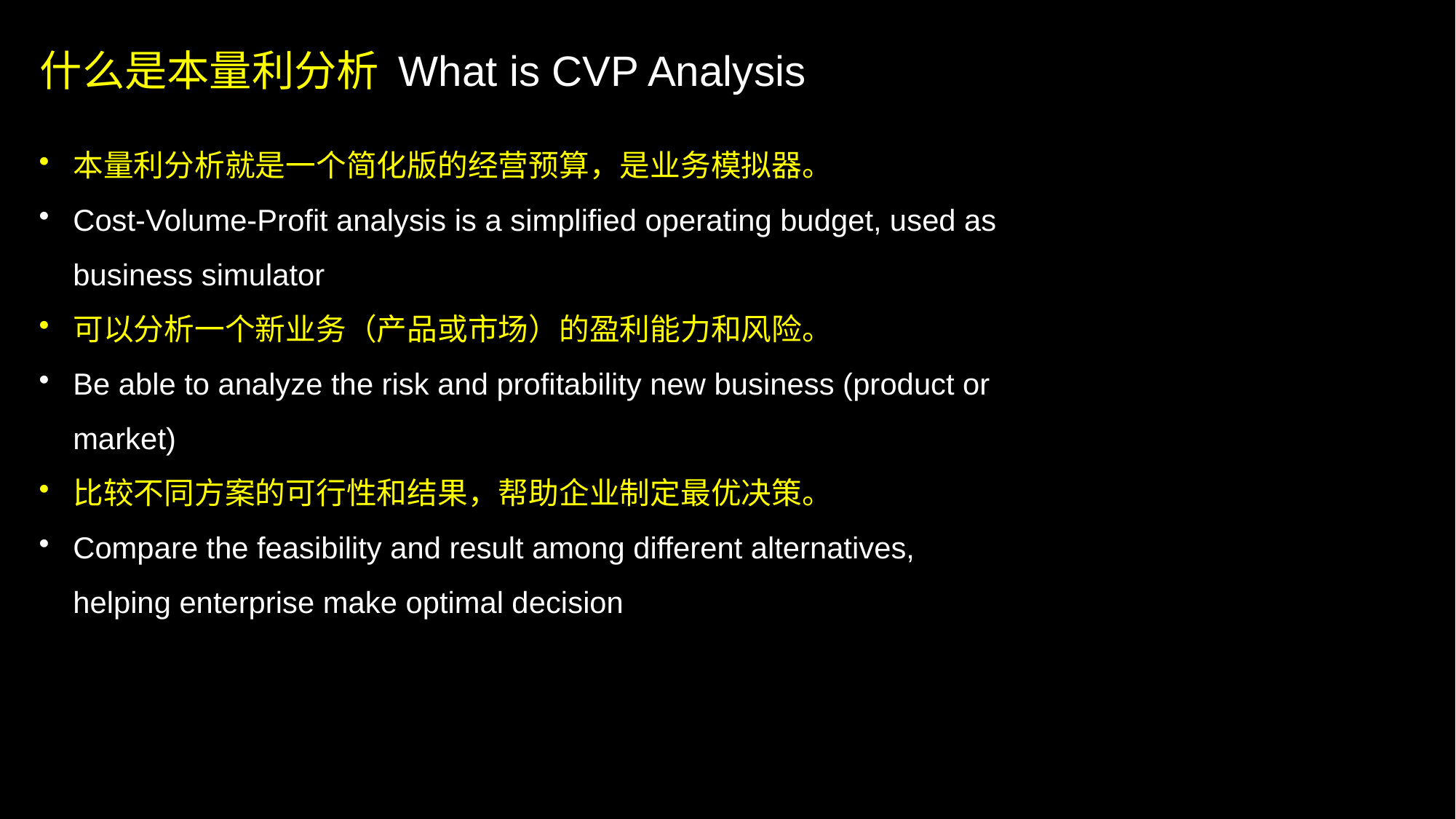

什么是本量利分析 What is CVP Analysis
本量利分析就是一个简化版的经营预算，是业务模拟器。
Cost-Volume-Profit analysis is a simplified operating budget, used as business simulator
可以分析一个新业务（产品或市场）的盈利能力和风险。
Be able to analyze the risk and profitability new business (product or market)
比较不同方案的可行性和结果，帮助企业制定最优决策。
Compare the feasibility and result among different alternatives, helping enterprise make optimal decision